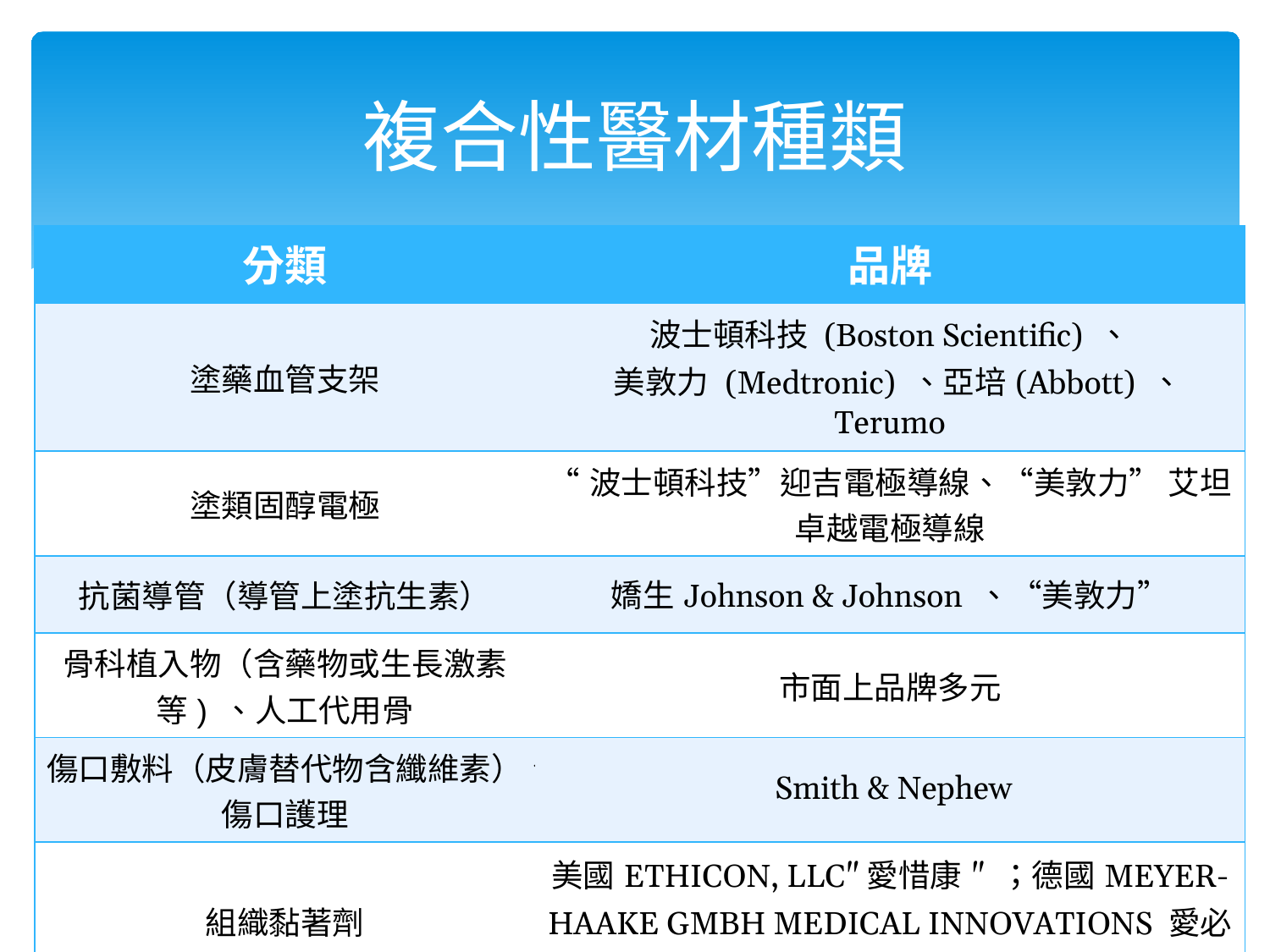

# 複合性醫材種類
| 分類 | 品牌 |
| --- | --- |
| 塗藥血管支架 | 波士頓科技 (Boston Scientific) 、 美敦力 (Medtronic) 、亞培(Abbott) 、 Terumo |
| 塗類固醇電極 | “波士頓科技”迎吉電極導線、“美敦力” 艾坦卓越電極導線 |
| 抗菌導管（導管上塗抗生素） | 嬌生Johnson & Johnson 、“美敦力” |
| 骨科植入物（含藥物或生長激素等) 、人工代用骨 | 市面上品牌多元 |
| 傷口敷料（皮膚替代物含纖維素）、傷口護理 | Smith & Nephew |
| 組織黏著劑 | 美國ETHICON, LLC"愛惜康" ；德國MEYER-HAAKE GMBH MEDICAL INNOVATIONS 愛必敷組織黏、膠勁捷生物科技 |
17